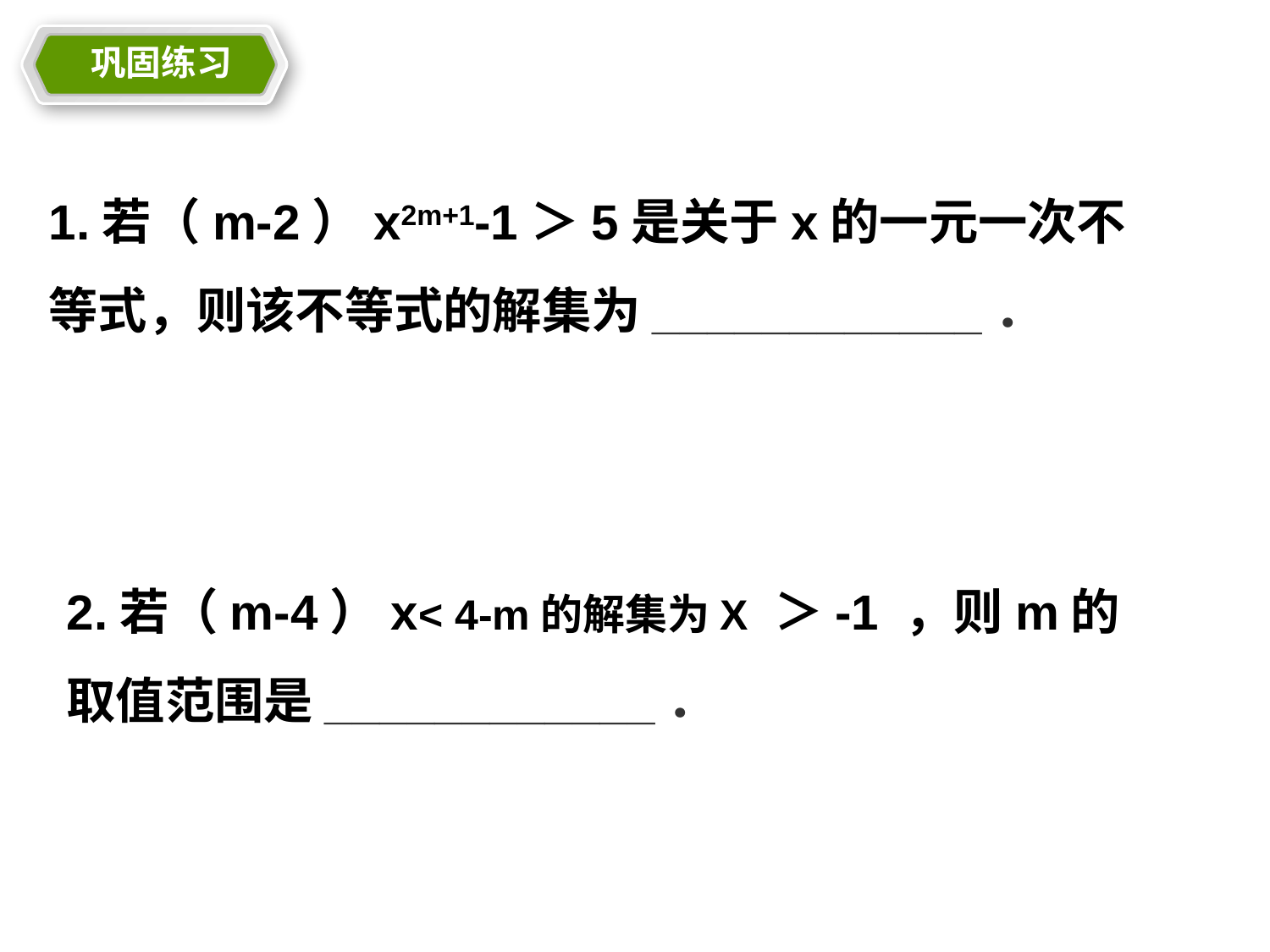

巩固练习
教学目标
1.若（m-2）x2m+1-1＞5是关于x的一元一次不等式，则该不等式的解集为____________．
2.若（m-4）x< 4-m的解集为X ＞-1 ，则m的取值范围是____________．